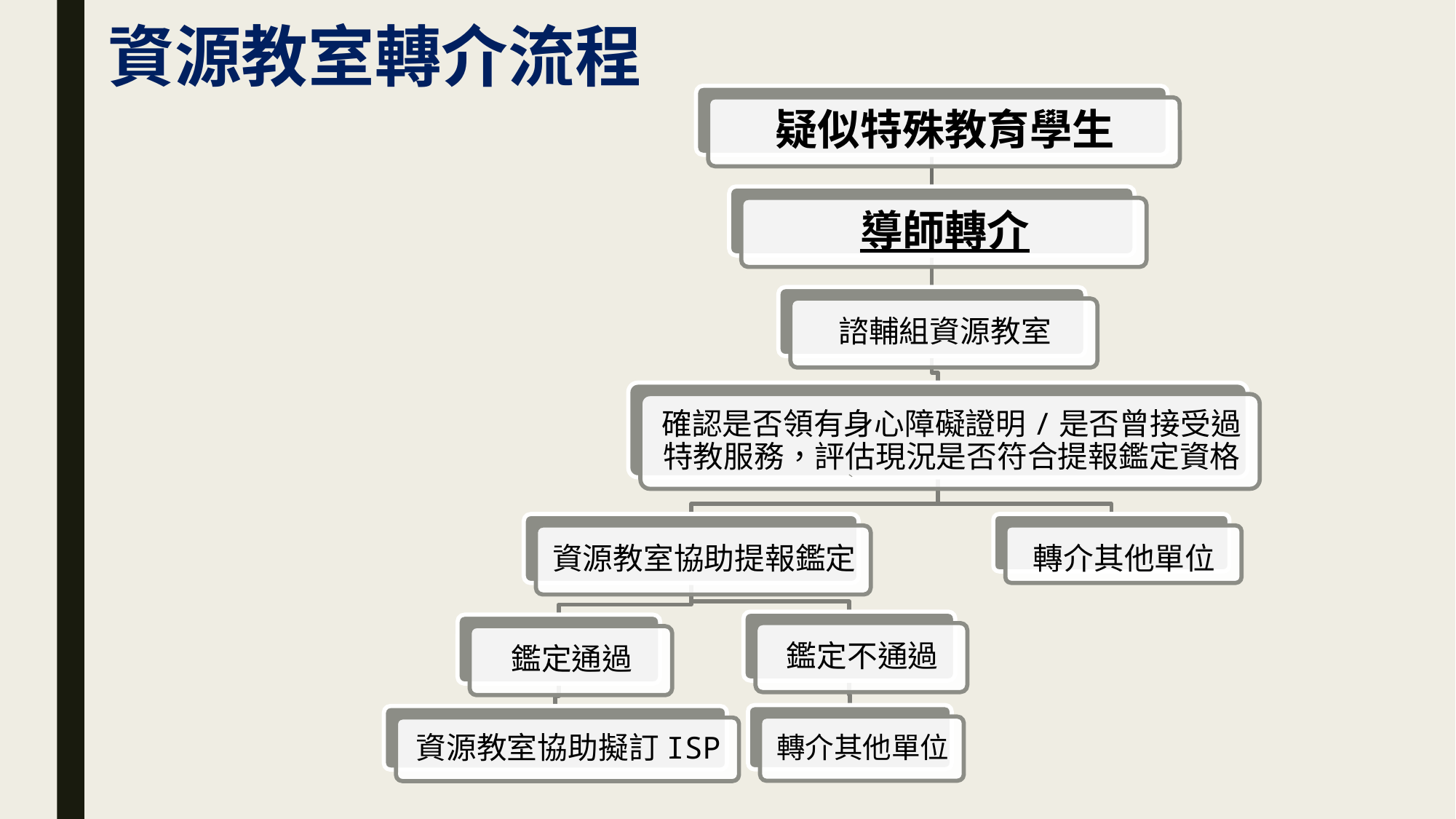

資源教室轉介流程
疑似特殊教育學生
導師轉介
諮輔組資源教室
確認是否領有身心障礙證明/是否曾接受過特教服務，評估現況是否符合提報鑑定資格
資源教室協助提報鑑定
鑑定通過
資源教室協助擬訂ISP
鑑定不通過
轉介其他單位

轉介其他單位